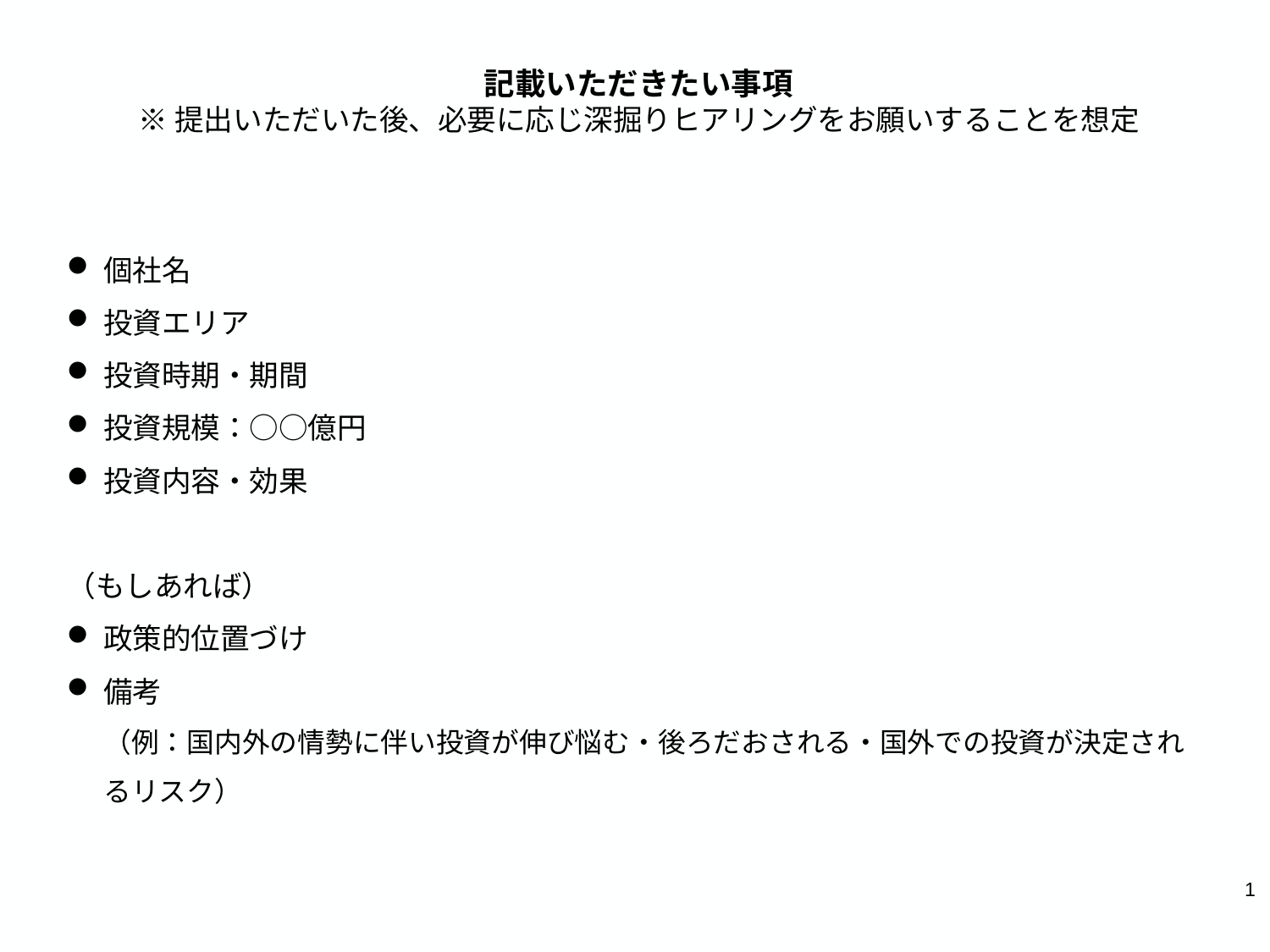

記載いただきたい事項
※提出いただいた後、必要に応じ深掘りヒアリングをお願いすることを想定
個社名
投資エリア
投資時期・期間
投資規模：○○億円
投資内容・効果

（もしあれば）
政策的位置づけ
備考
（例：国内外の情勢に伴い投資が伸び悩む・後ろだおされる・国外での投資が決定されるリスク）
1